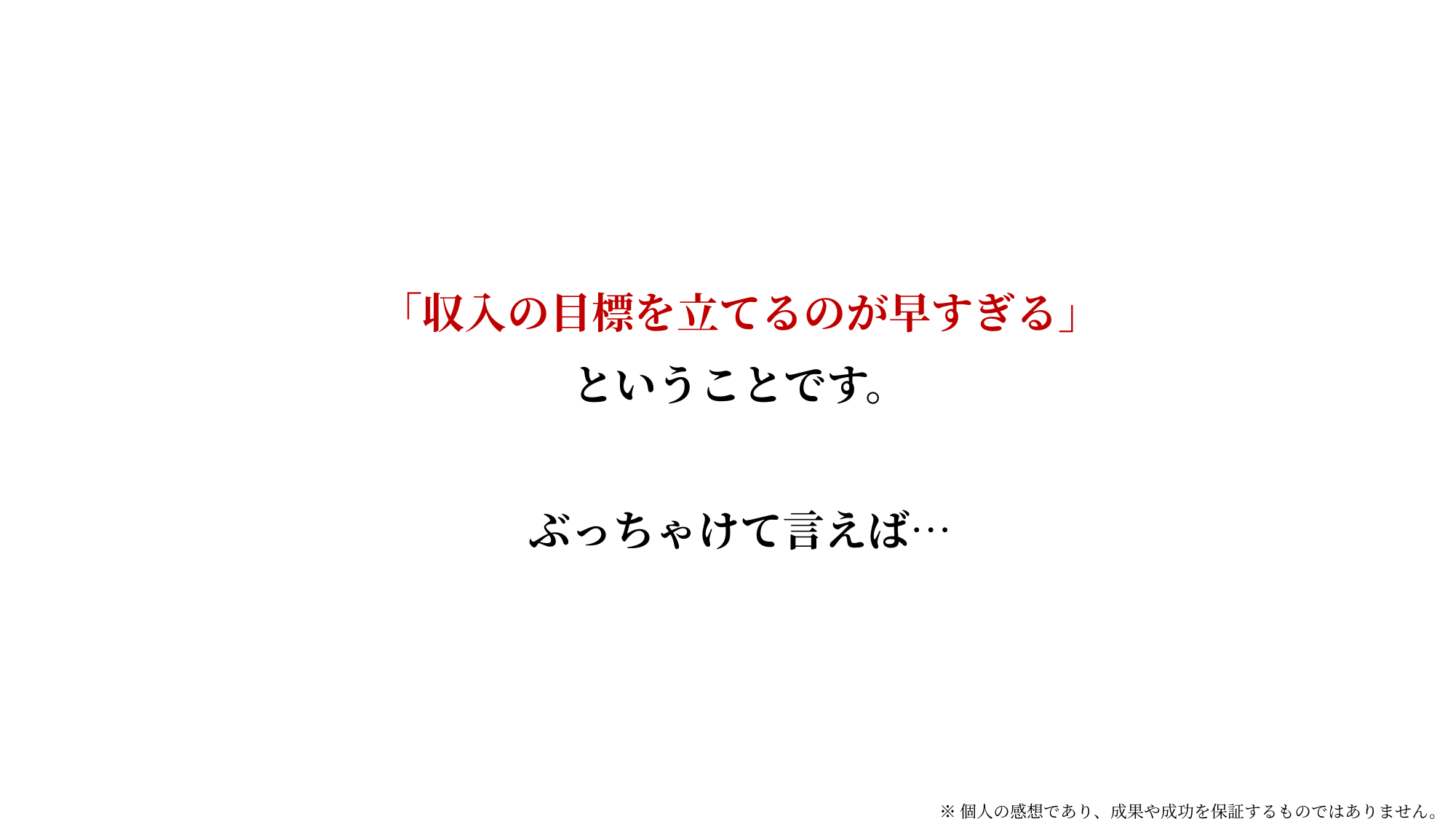

「収入の目標を立てるのが早すぎる」
ということです。

ぶっちゃけて言えば…
※個人の感想であり、成果や成功を保証するものではありません。